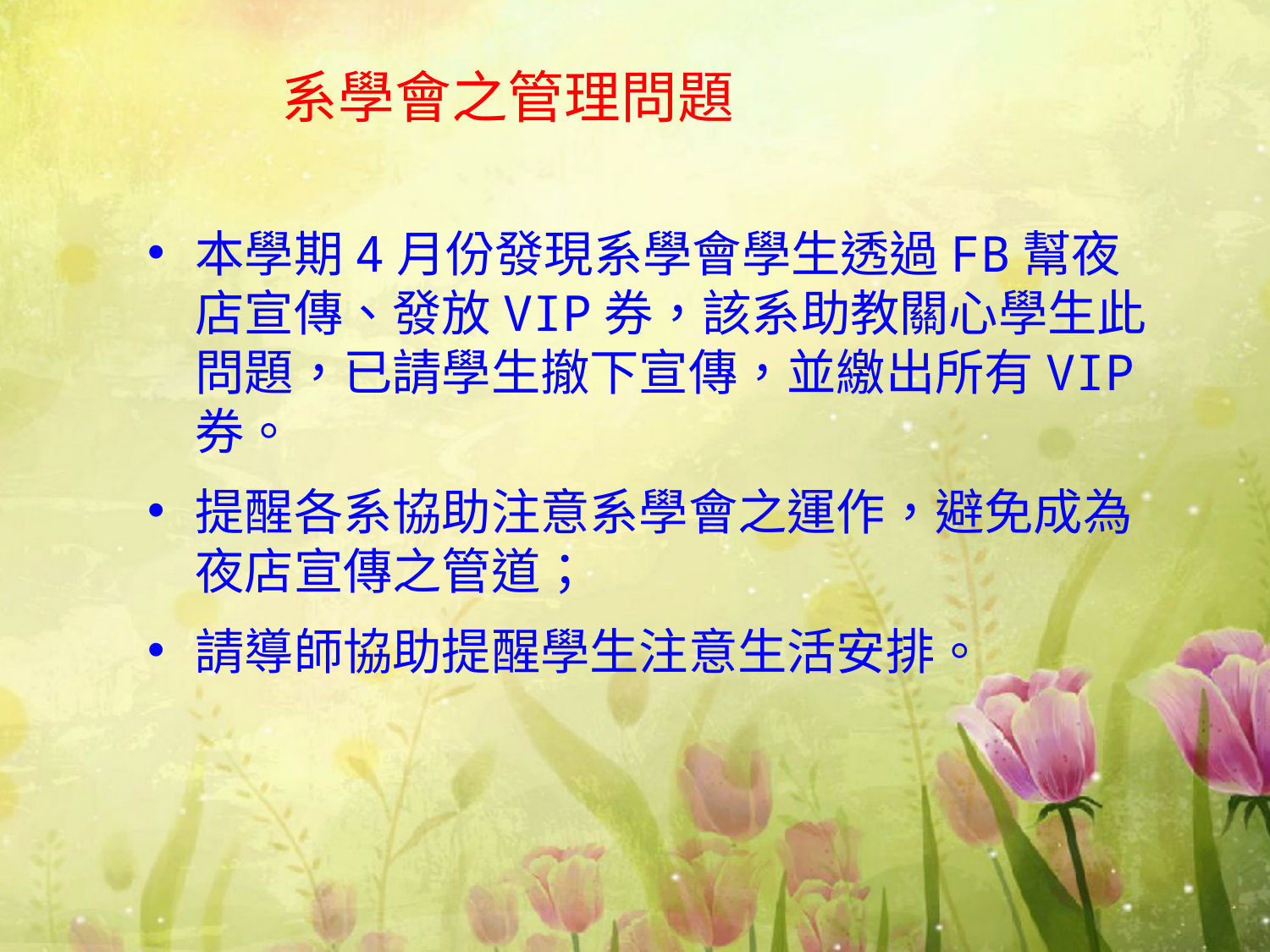

# 系學會之管理問題
本學期4月份發現系學會學生透過FB幫夜店宣傳、發放VIP券，該系助教關心學生此問題，已請學生撤下宣傳，並繳出所有VIP券。
提醒各系協助注意系學會之運作，避免成為夜店宣傳之管道；
請導師協助提醒學生注意生活安排。